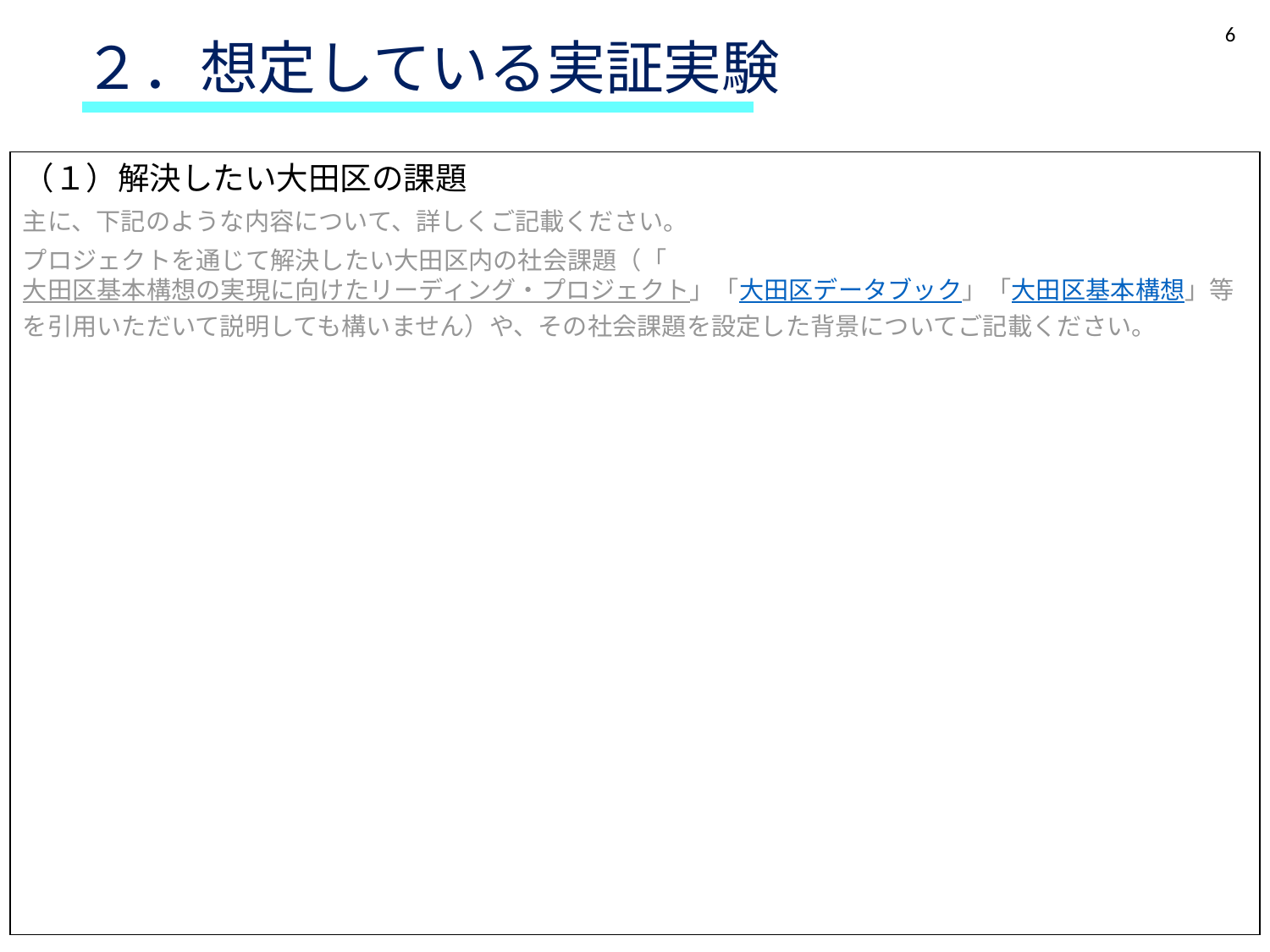

（１）解決したい大田区の課題
主に、下記のような内容について、詳しくご記載ください。
プロジェクトを通じて解決したい大田区内の社会課題（「大田区基本構想の実現に向けたリーディング・プロジェクト」「大田区データブック」「大田区基本構想」等を引用いただいて説明しても構いません）や、その社会課題を設定した背景についてご記載ください。